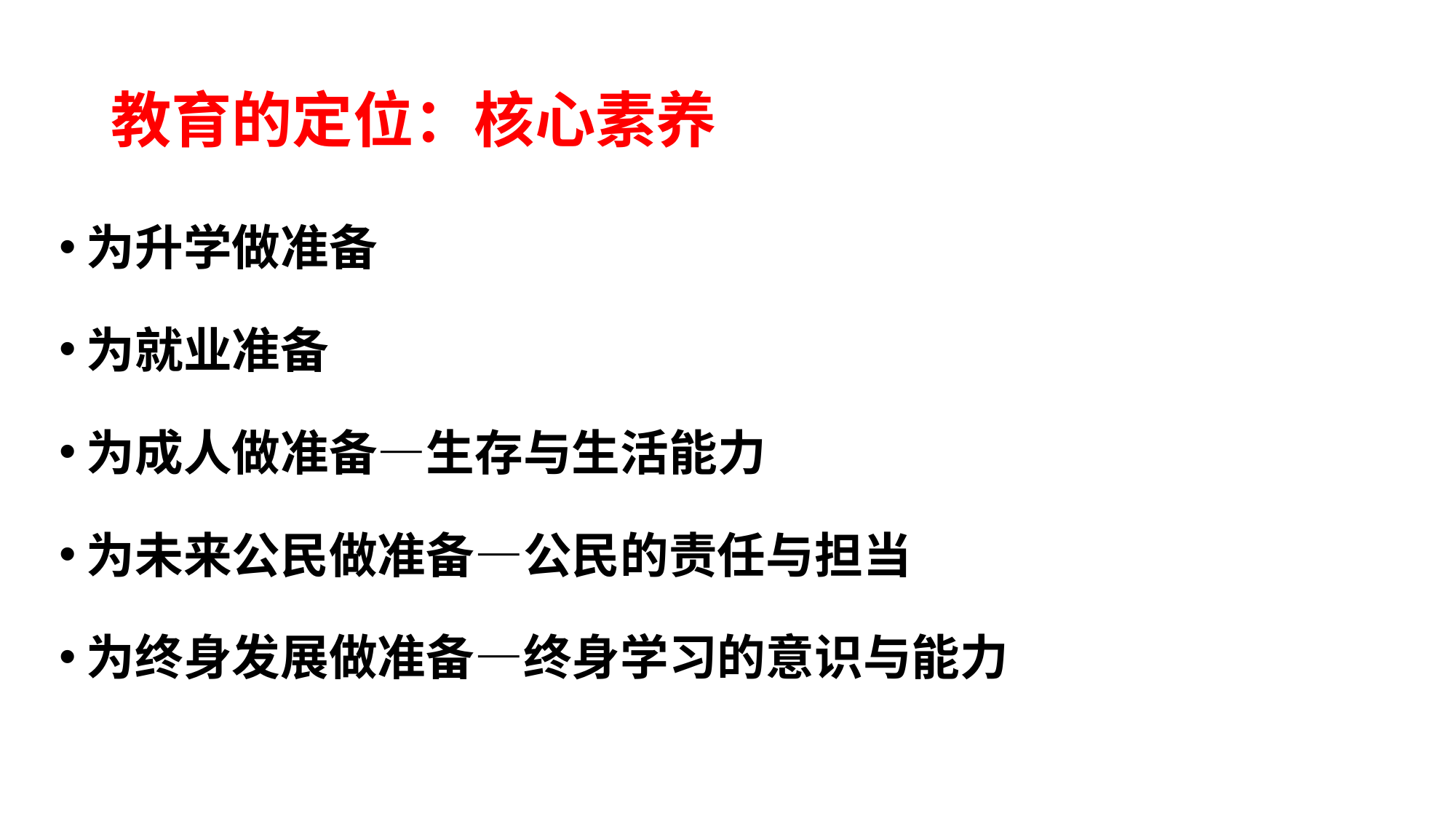

# 教育的定位：核心素养
为升学做准备
为就业准备
为成人做准备—生存与生活能力
为未来公民做准备—公民的责任与担当
为终身发展做准备—终身学习的意识与能力